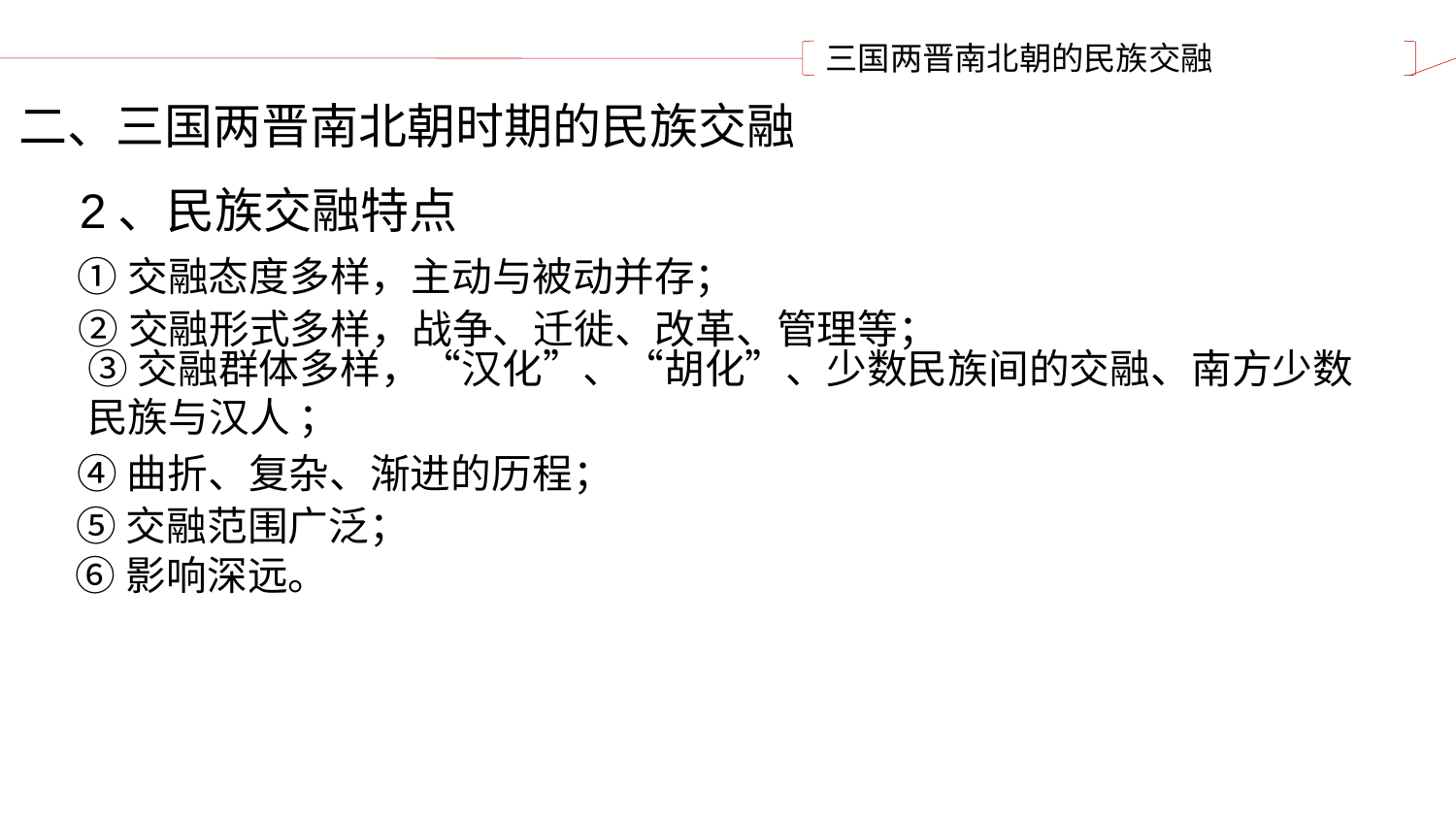

三国两晋南北朝的民族交融

二、三国两晋南北朝时期的民族交融
2、民族交融特点
①交融态度多样，主动与被动并存；
②交融形式多样，战争、迁徙、改革、管理等；
③交融群体多样，“汉化”、“胡化”、少数民族间的交融、南方少数民族与汉人 ；
④曲折、复杂、渐进的历程；
⑤交融范围广泛；
⑥影响深远。